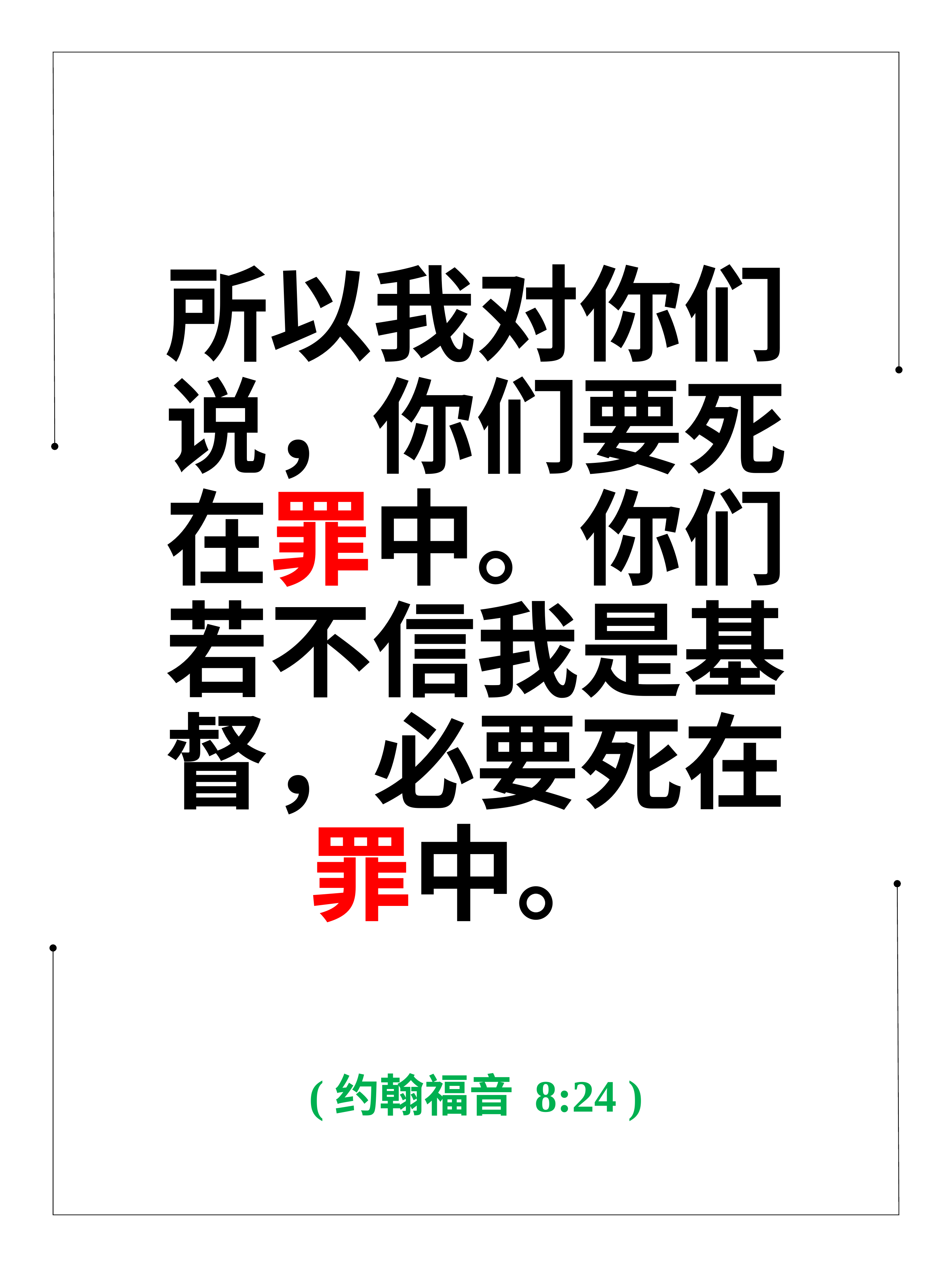

所以我对你们说，你们要死在罪中。你们若不信我是基督，必要死在罪中。

(约翰福音 8:24 )